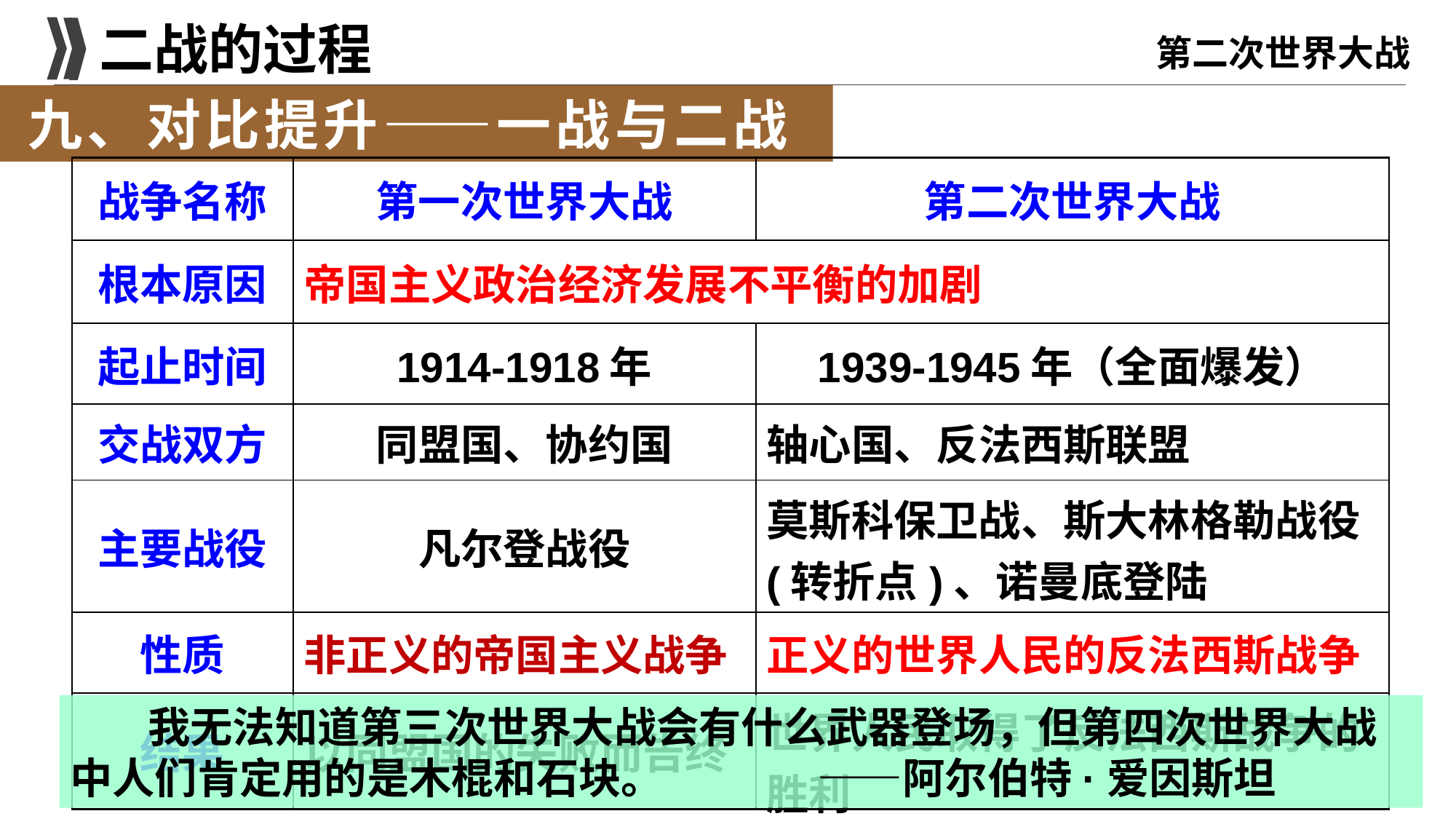

二战的过程

第二次世界大战
    九、对比提升——一战与二战
| 战争名称 | 第一次世界大战 | 第二次世界大战 |
| --- | --- | --- |
| 根本原因 | 帝国主义政治经济发展不平衡的加剧 |  |
| 起止时间 | 1914-1918年 | 1939-1945年（全面爆发） |
| 交战双方 | 同盟国、协约国 | 轴心国、反法西斯联盟 |
| 主要战役 | 凡尔登战役 | 莫斯科保卫战、斯大林格勒战役(转折点)、诺曼底登陆 |
| 性质 | 非正义的帝国主义战争 | 正义的世界人民的反法西斯战争 |
| 结果 | 以同盟国的失败而告终 | 世界人民取得了反法西斯战争的胜利 |
       我无法知道第三次世界大战会有什么武器登场，但第四次世界大战中人们肯定用的是木棍和石块。                ——阿尔伯特·爱因斯坦